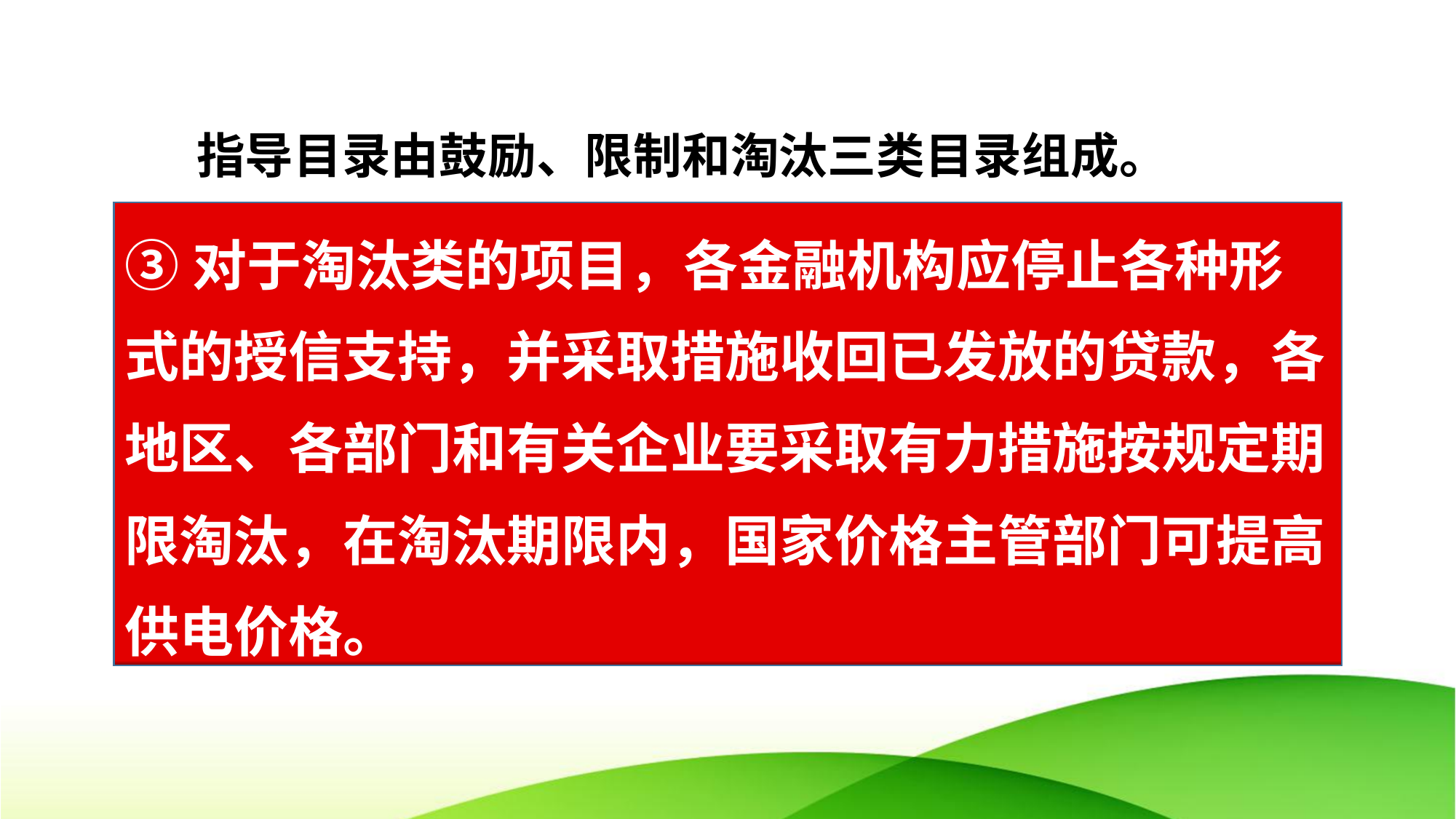

指导目录由鼓励、限制和淘汰三类目录组成。
③对于淘汰类的项目，各金融机构应停止各种形式的授信支持，并采取措施收回已发放的贷款，各地区、各部门和有关企业要采取有力措施按规定期限淘汰，在淘汰期限内，国家价格主管部门可提高供电价格。
①鼓励类主要鼓励在国内具备研究开发产业化的技术基础，有利于形成新的经济增长点，同时具有较大的市场需求的产业，对于鼓励类的投资项目，各类金融机构应按照信贷原则提供信贷支持；
②属于限制类的新建项目，投资管理部门不予审批、核准或备案，各金融机构不得发放贷款，土地管理、城市规划等部门不得办理有关手续；